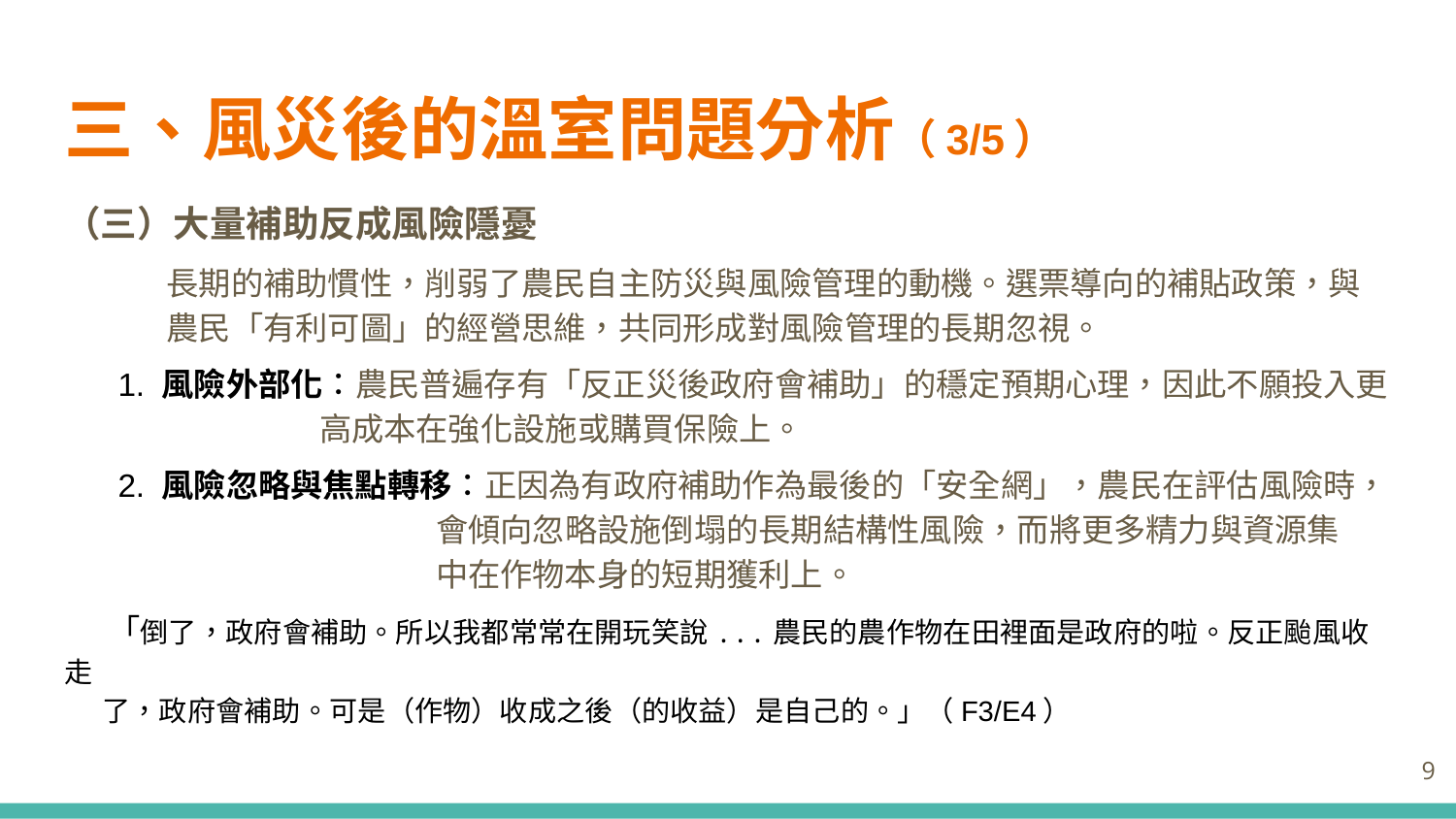

# 三、風災後的溫室問題分析（3/5）
（三）大量補助反成風險隱憂
             長期的補助慣性，削弱了農民自主防災與風險管理的動機。選票導向的補貼政策，與
             農民「有利可圖」的經營思維，共同形成對風險管理的長期忽視。
      1. 風險外部化：農民普遍存有「反正災後政府會補助」的穩定預期心理，因此不願投入更
                                  高成本在強化設施或購買保險上。
      2. 風險忽略與焦點轉移：正因為有政府補助作為最後的「安全網」，農民在評估風險時，
                                                  會傾向忽略設施倒塌的長期結構性風險，而將更多精力與資源集
                                                  中在作物本身的短期獲利上。
     「倒了，政府會補助。所以我都常常在開玩笑說...農民的農作物在田裡面是政府的啦。反正颱風收走
     了，政府會補助。可是（作物）收成之後（的收益）是自己的。」（F3/E4）

9